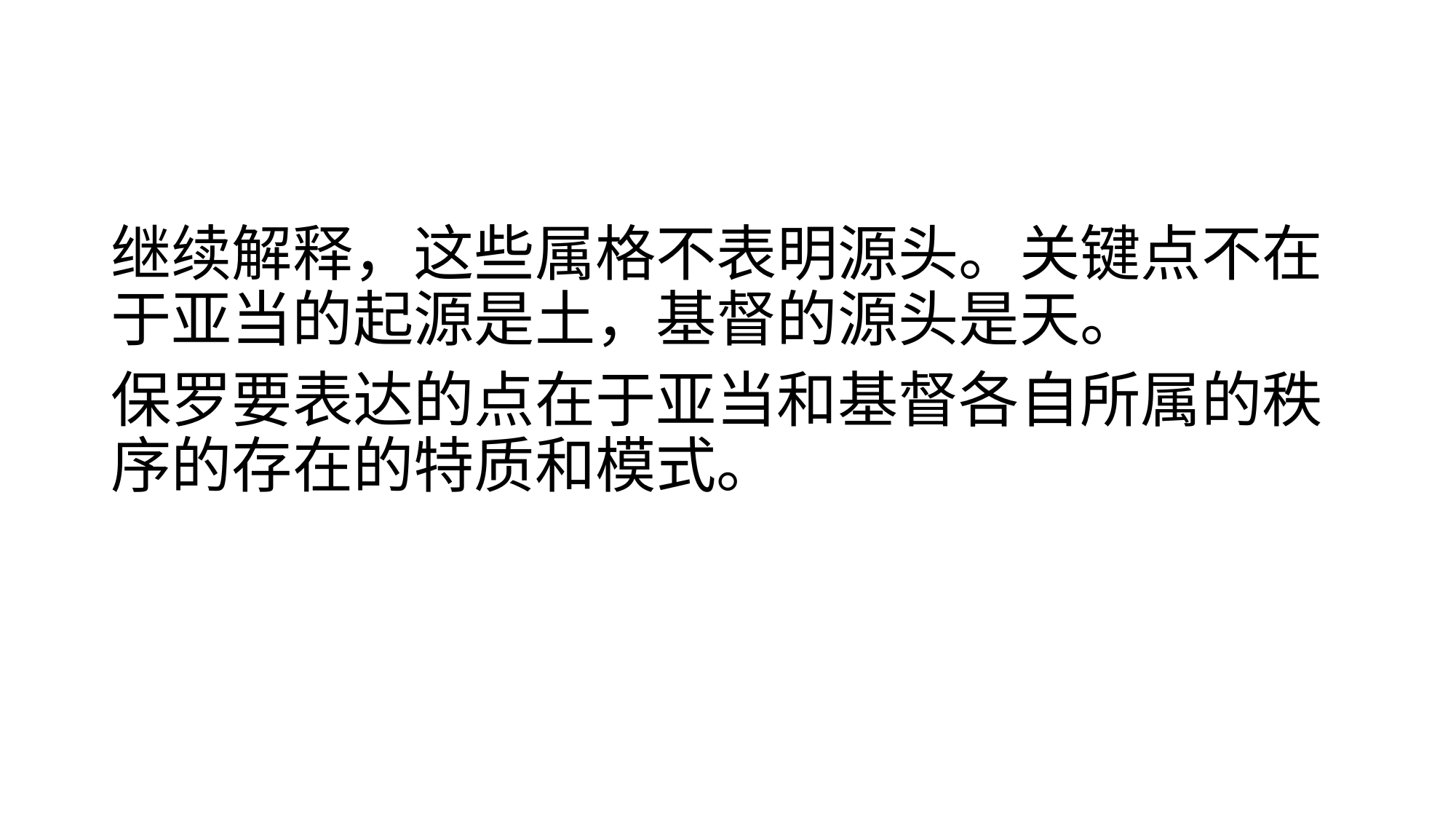

#
继续解释，这些属格不表明源头。关键点不在于亚当的起源是土，基督的源头是天。
保罗要表达的点在于亚当和基督各自所属的秩序的存在的特质和模式。